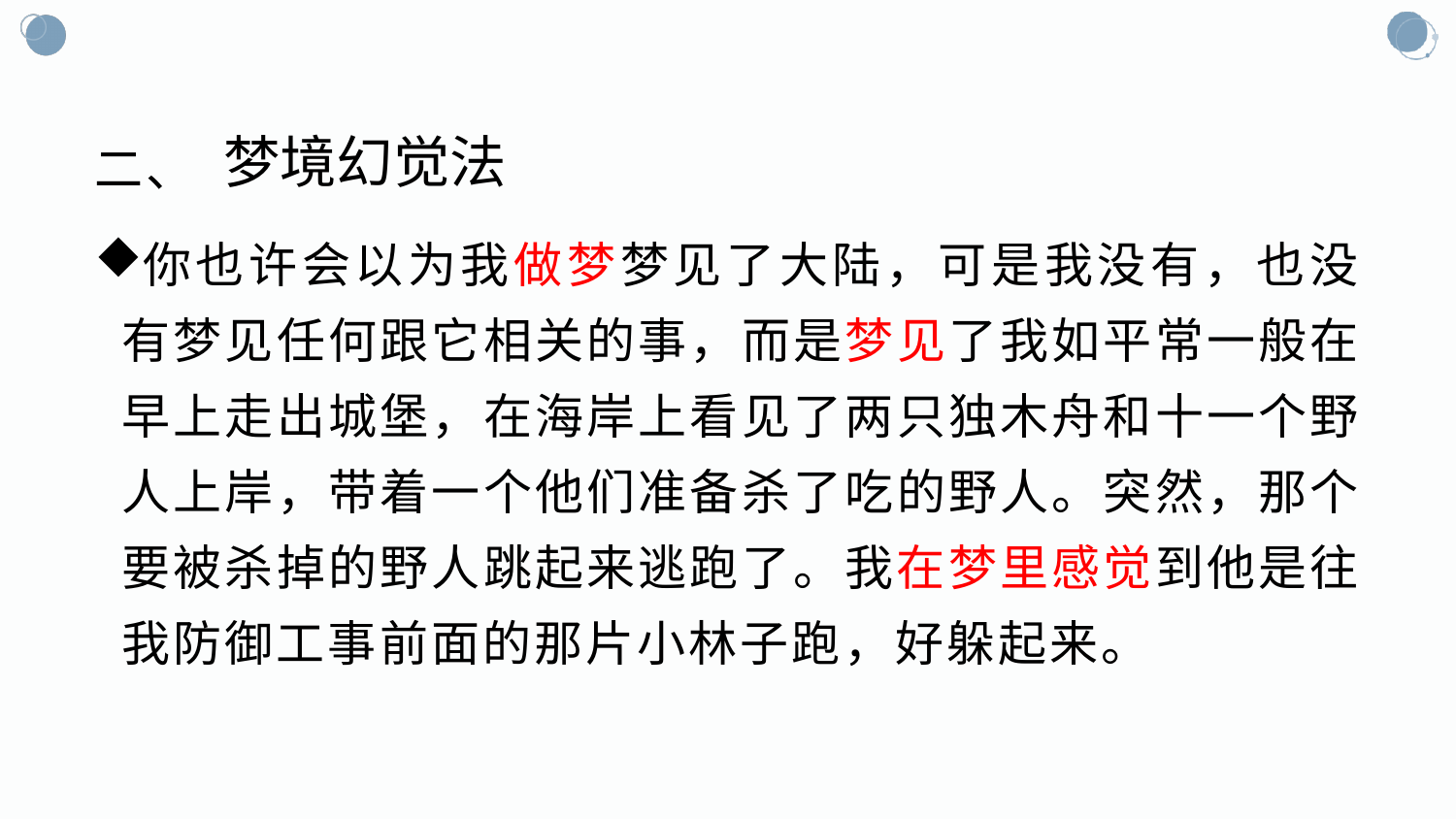

#
二、
你也许会以为我做梦梦见了大陆，可是我没有，也没有梦见任何跟它相关的事，而是梦见了我如平常一般在早上走出城堡，在海岸上看见了两只独木舟和十一个野人上岸，带着一个他们准备杀了吃的野人。突然，那个要被杀掉的野人跳起来逃跑了。我在梦里感觉到他是往我防御工事前面的那片小林子跑，好躲起来。

梦境幻觉法